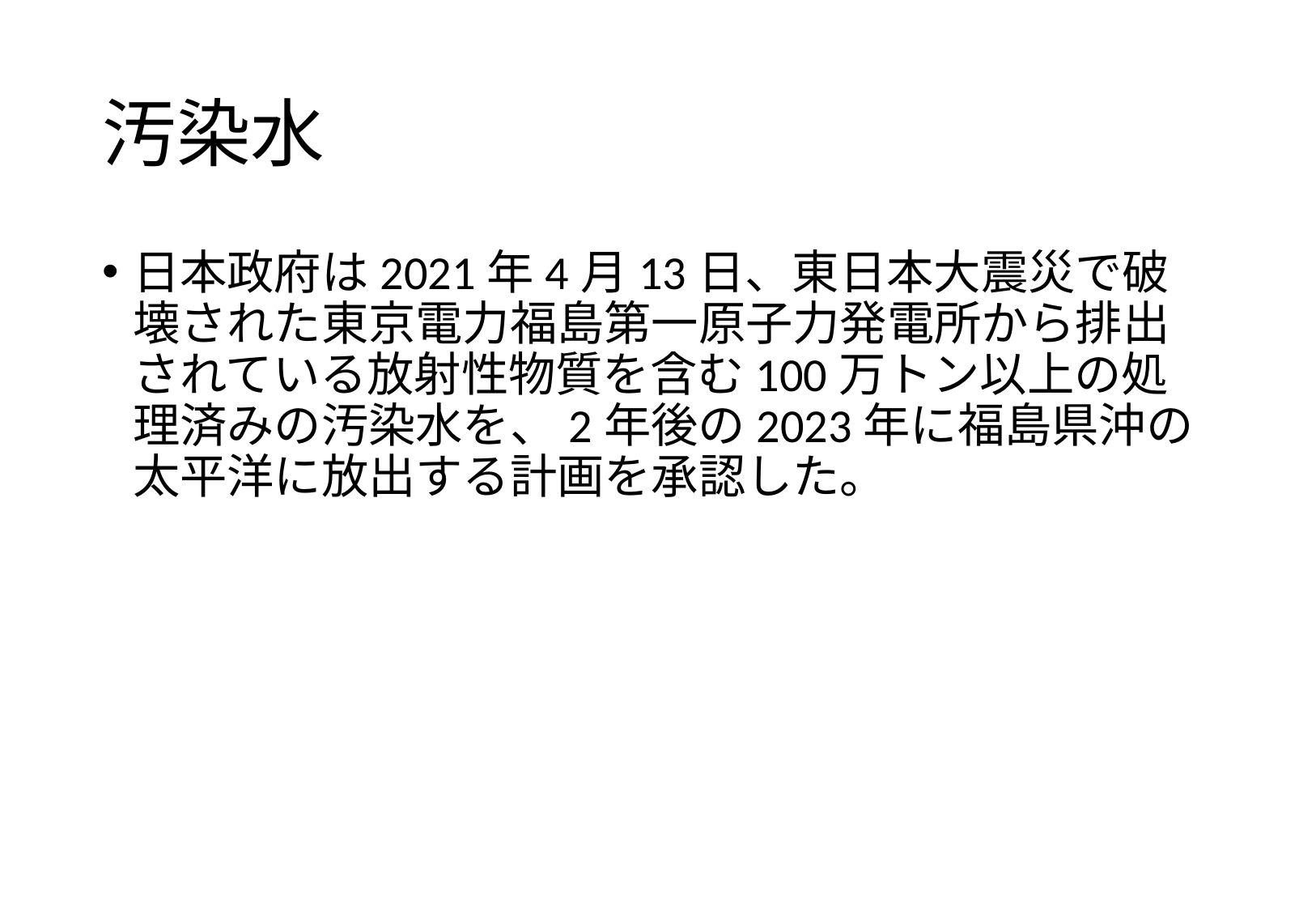

# 汚染水
日本政府は2021年4月13日、東日本大震災で破壊された東京電力福島第一原子力発電所から排出されている放射性物質を含む100万トン以上の処理済みの汚染水を、2年後の2023年に福島県沖の太平洋に放出する計画を承認した。